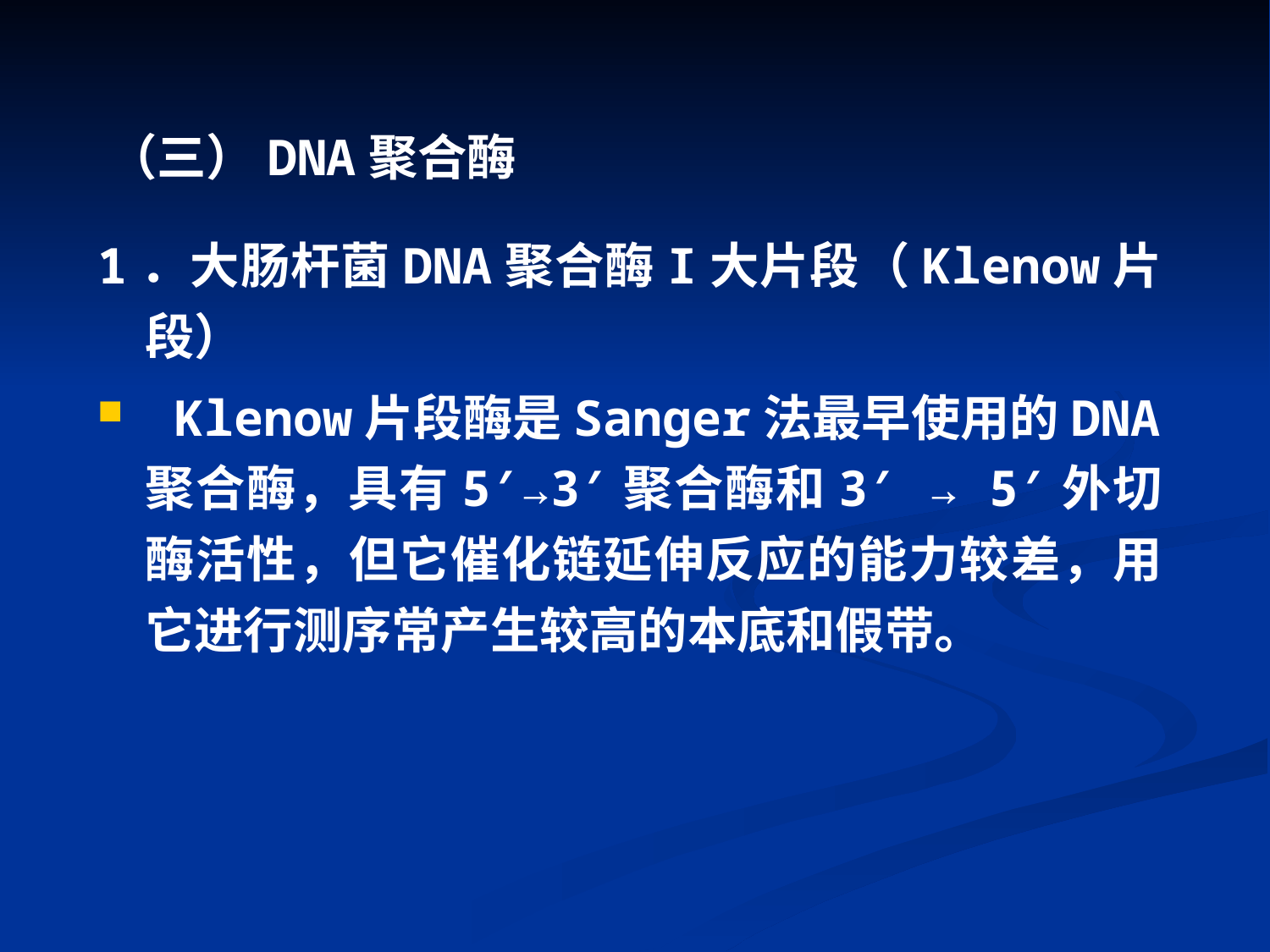

# （三）DNA聚合酶
1．大肠杆菌DNA聚合酶I大片段（Klenow片段）
 Klenow片段酶是Sanger法最早使用的DNA聚合酶，具有5′→3′聚合酶和3′ → 5′外切酶活性，但它催化链延伸反应的能力较差，用它进行测序常产生较高的本底和假带。